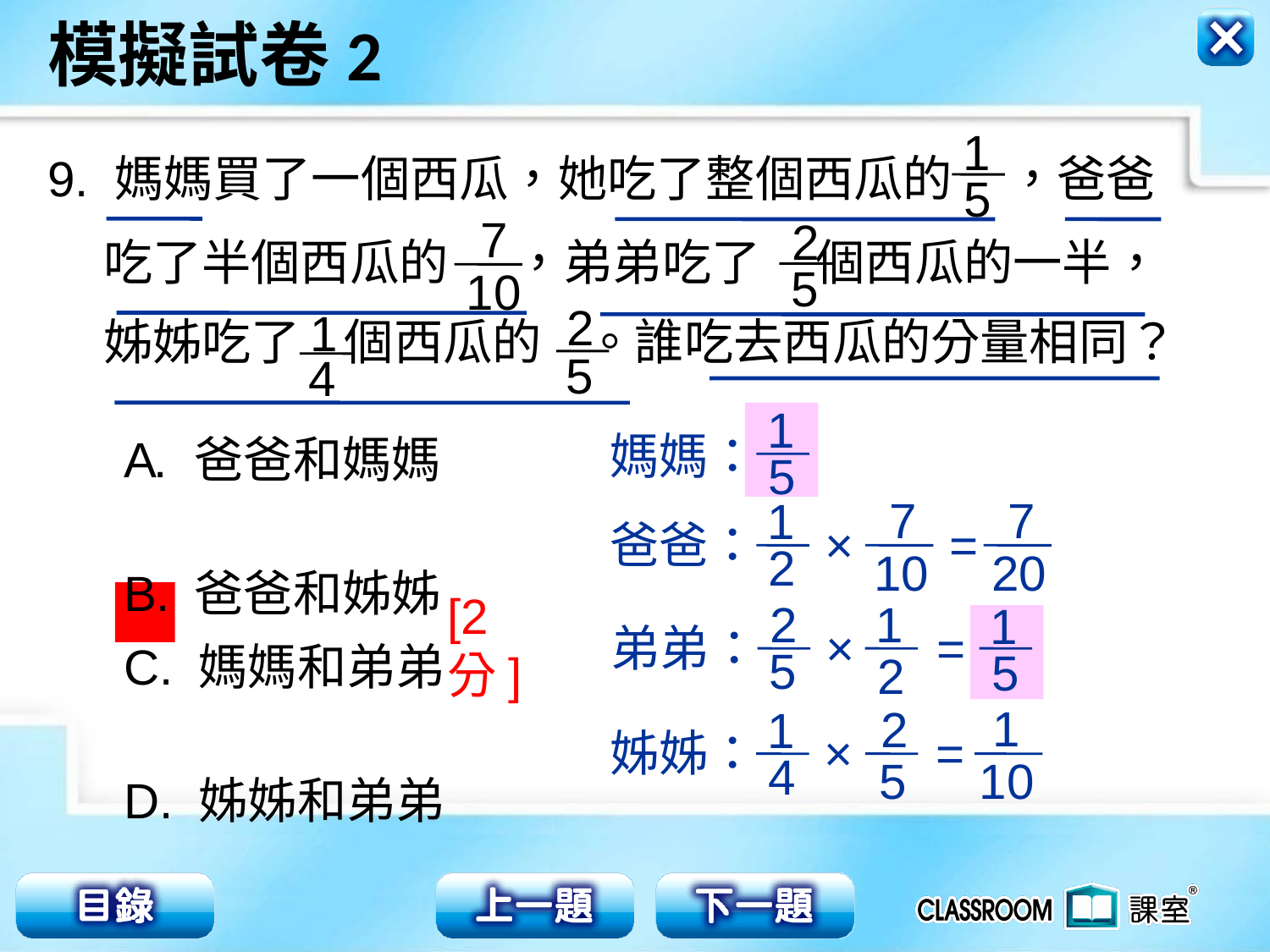

1
5

9. 媽媽買了一個西瓜，她吃了整個西瓜的     ，爸爸
    吃了半個西瓜的      ，弟弟吃了     個西瓜的一半，
    姊姊吃了    個西瓜的    。誰吃去西瓜的分量相同？

 7
10

2
5

2
5

 1
4

1
5

媽媽：

 爸爸和媽媽
 爸爸和姊姊
C. 媽媽和弟弟
D. 姊姊和弟弟

 7
 7
1
2

爸爸：     ×       =
10
20

[2分]

2
5

 1
 1
弟弟：     ×      =
 5
 2

 1
 2
1
4

姊姊：     ×      =
 5
 10